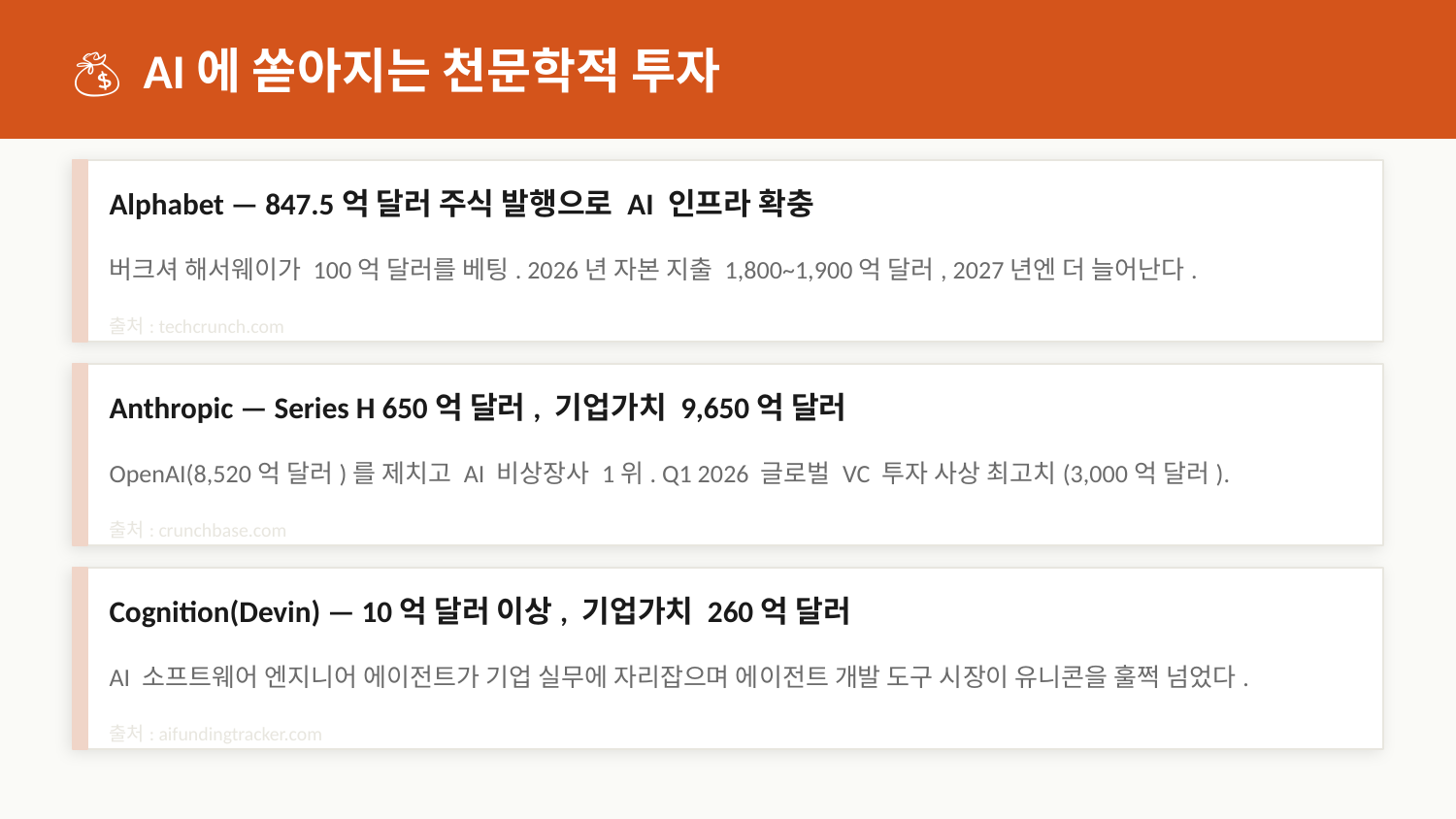

💰  AI에 쏟아지는 천문학적 투자

Alphabet — 847.5억 달러 주식 발행으로 AI 인프라 확충
버크셔 해서웨이가 100억 달러를 베팅. 2026년 자본 지출 1,800~1,900억 달러, 2027년엔 더 늘어난다.
출처: techcrunch.com

Anthropic — Series H 650억 달러, 기업가치 9,650억 달러
OpenAI(8,520억 달러)를 제치고 AI 비상장사 1위. Q1 2026 글로벌 VC 투자 사상 최고치(3,000억 달러).
출처: crunchbase.com

Cognition(Devin) — 10억 달러 이상, 기업가치 260억 달러
AI 소프트웨어 엔지니어 에이전트가 기업 실무에 자리잡으며 에이전트 개발 도구 시장이 유니콘을 훌쩍 넘었다.
출처: aifundingtracker.com